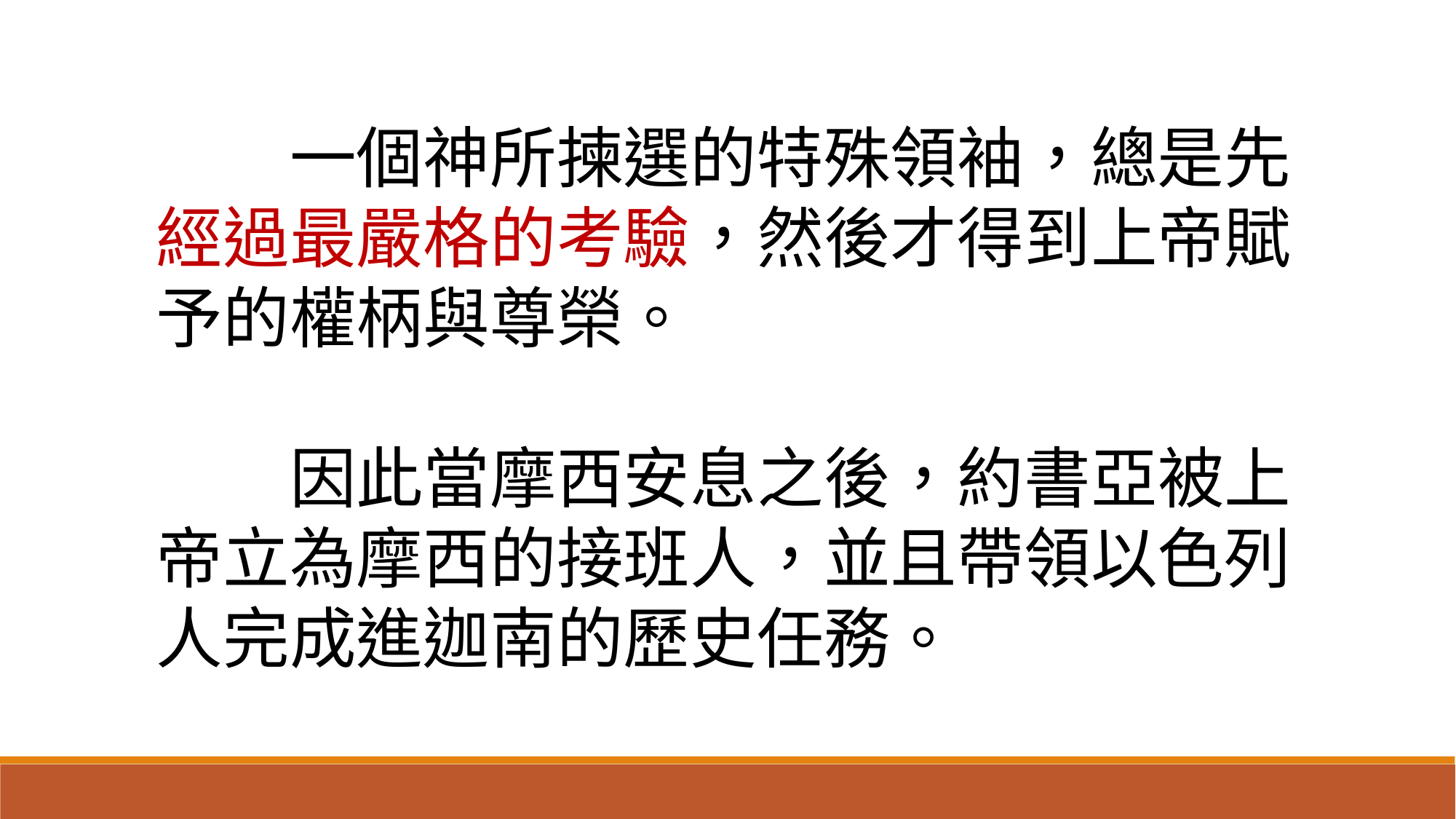

一個神所揀選的特殊領袖，總是先經過最嚴格的考驗，然後才得到上帝賦予的權柄與尊榮。

　　因此當摩西安息之後，約書亞被上帝立為摩西的接班人，並且帶領以色列人完成進迦南的歷史任務。